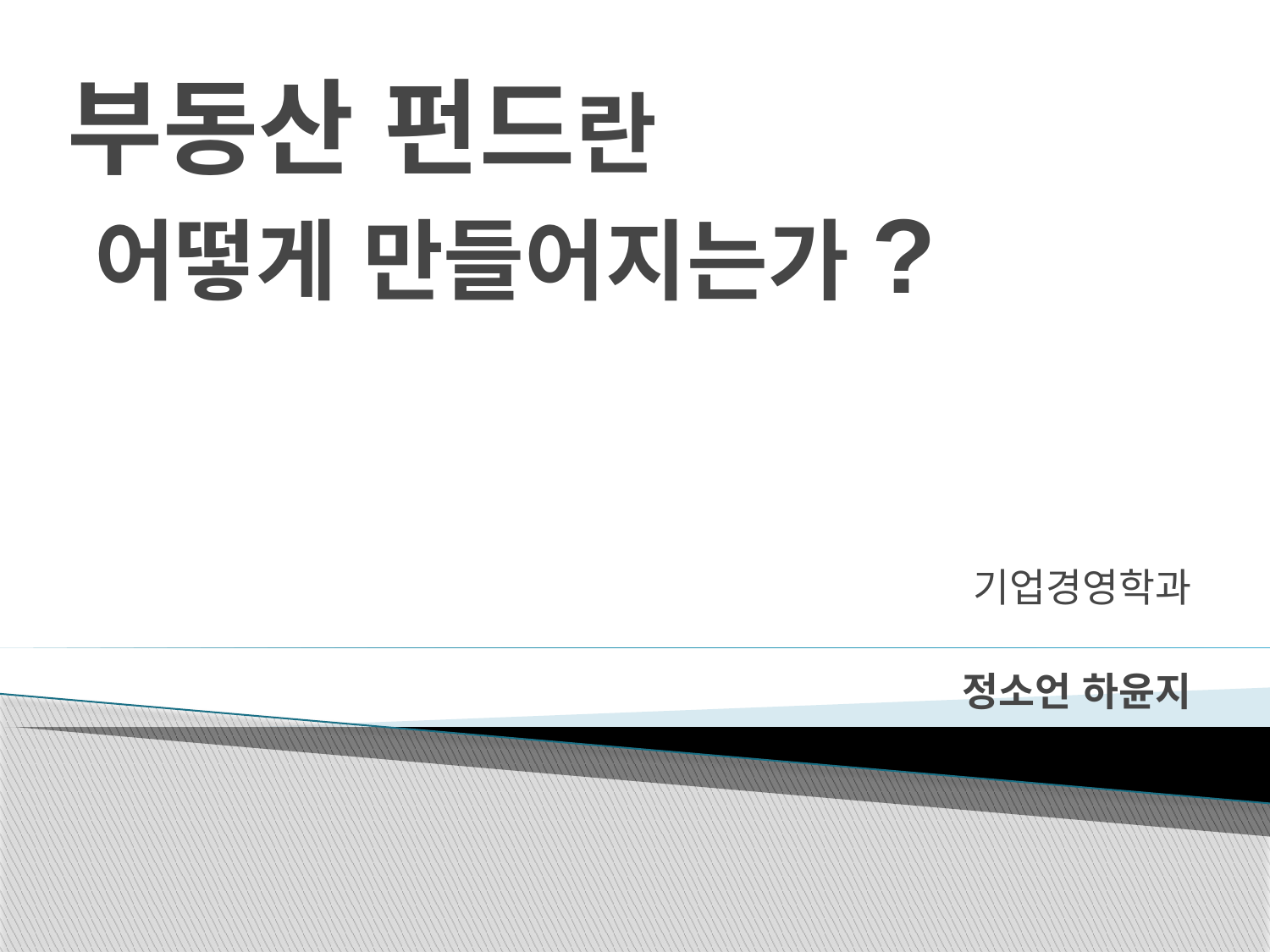

# 부동산 펀드란 어떻게 만들어지는가?
기업경영학과

정소언 하윤지